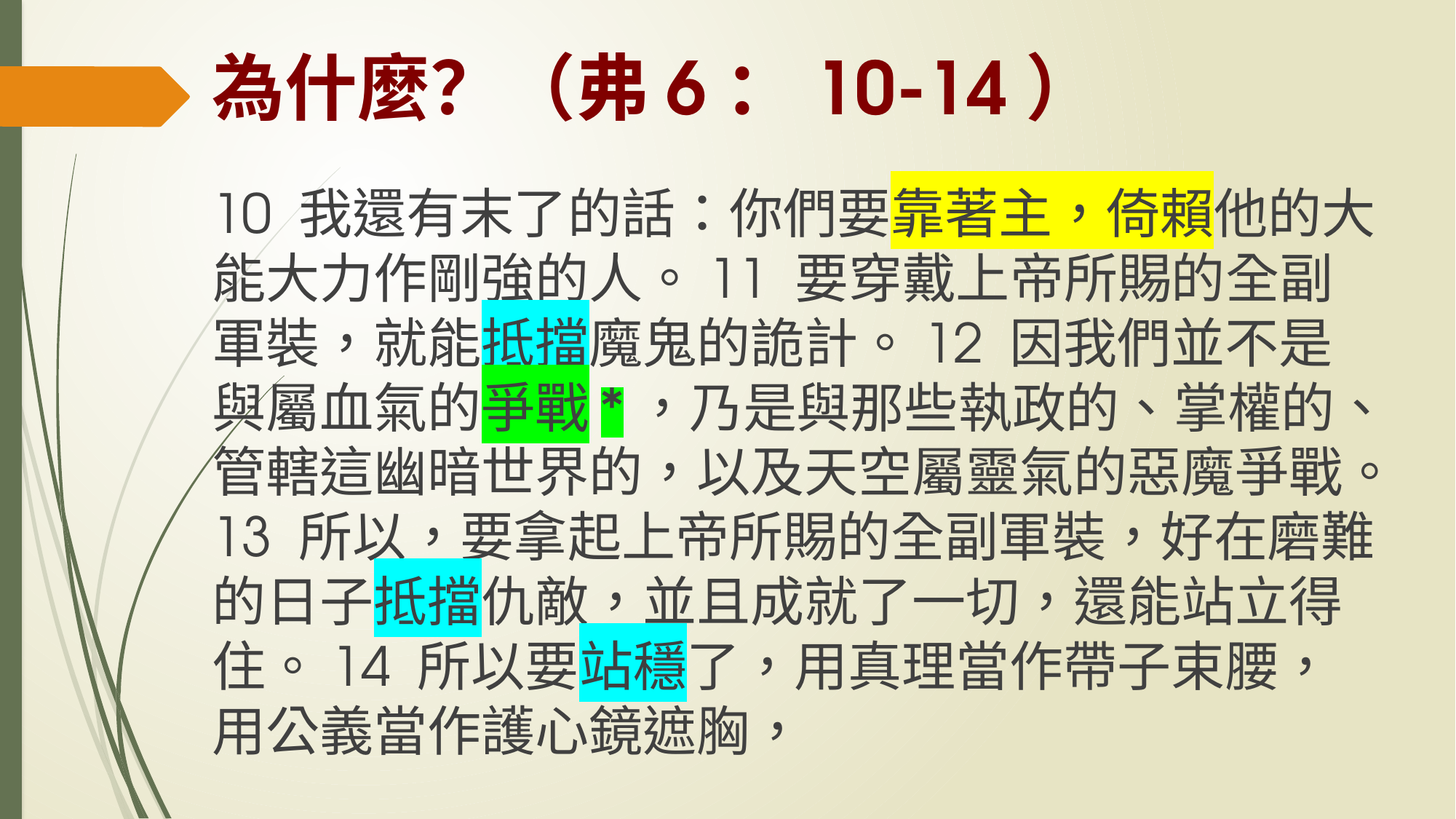

# 為什麼？（弗6：10-14）
10 我還有末了的話：你們要靠著主，倚賴他的大能大力作剛強的人。11 要穿戴上帝所賜的全副軍裝，就能抵擋魔鬼的詭計。12 因我們並不是與屬血氣的爭戰*，乃是與那些執政的、掌權的、管轄這幽暗世界的，以及天空屬靈氣的惡魔爭戰。13 所以，要拿起上帝所賜的全副軍裝，好在磨難的日子抵擋仇敵，並且成就了一切，還能站立得住。14 所以要站穩了，用真理當作帶子束腰，用公義當作護心鏡遮胸，